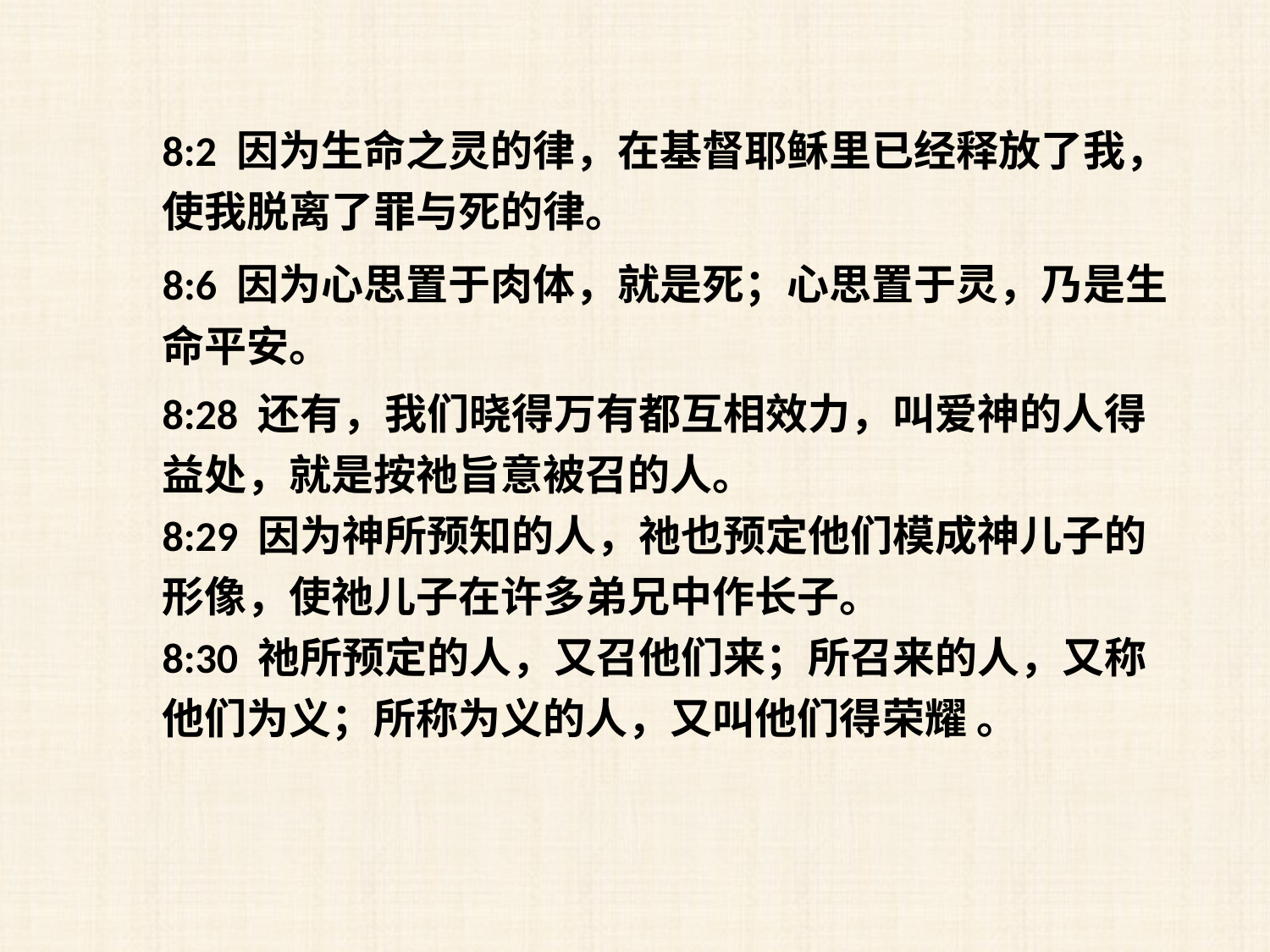

8:2 因为生命之灵的律，在基督耶稣里已经释放了我，使我脱离了罪与死的律。
8:6 因为心思置于肉体，就是死；心思置于灵，乃是生命平安。
8:28 还有，我们晓得万有都互相效力，叫爱神的人得益处，就是按祂旨意被召的人。
8:29 因为神所预知的人，祂也预定他们模成神儿子的形像，使祂儿子在许多弟兄中作长子。
8:30 祂所预定的人，又召他们来；所召来的人，又称他们为义；所称为义的人，又叫他们得荣耀 。